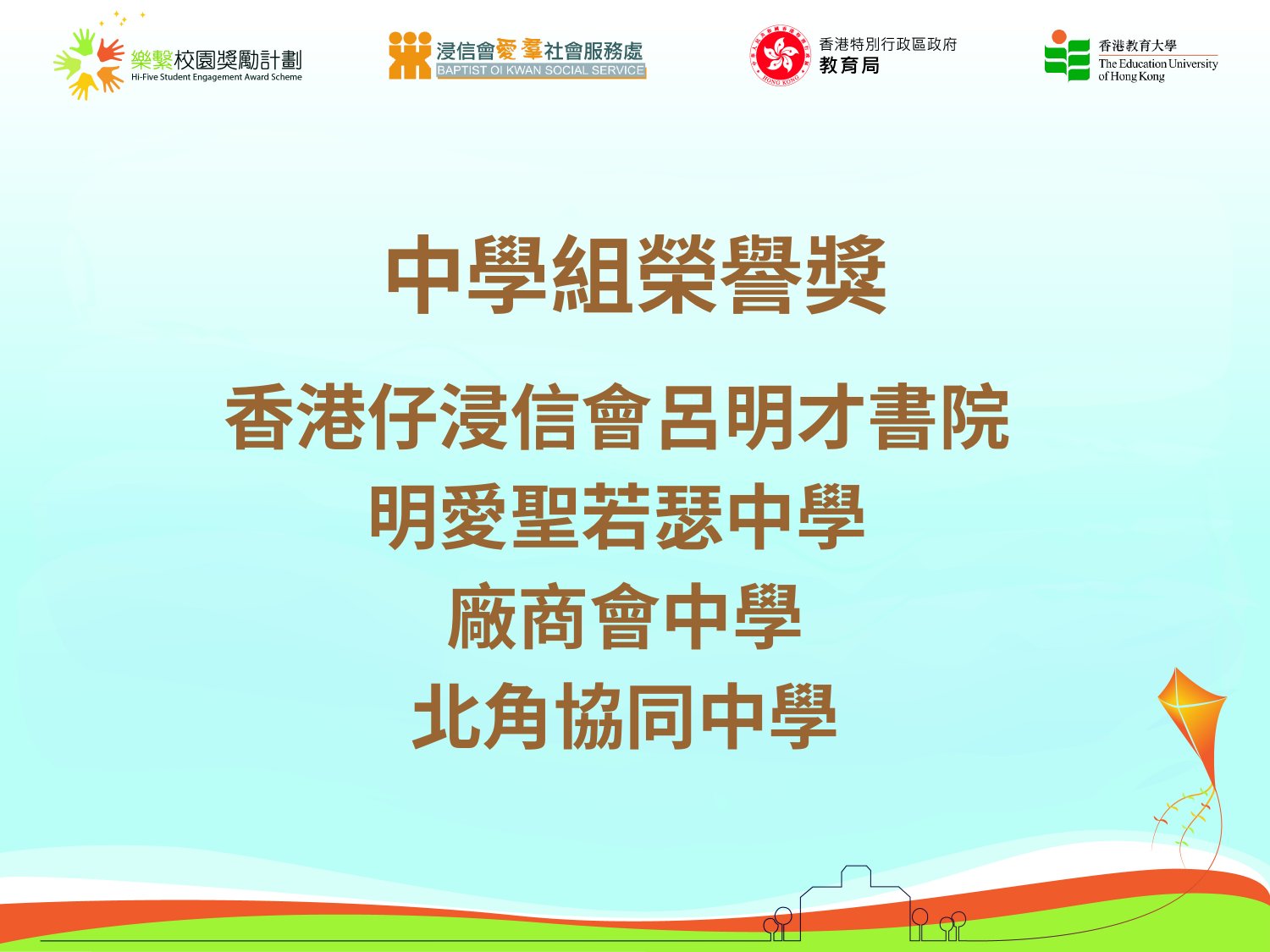

# 中學組榮譽獎
香港仔浸信會呂明才書院
明愛聖若瑟中學
廠商會中學
北角協同中學